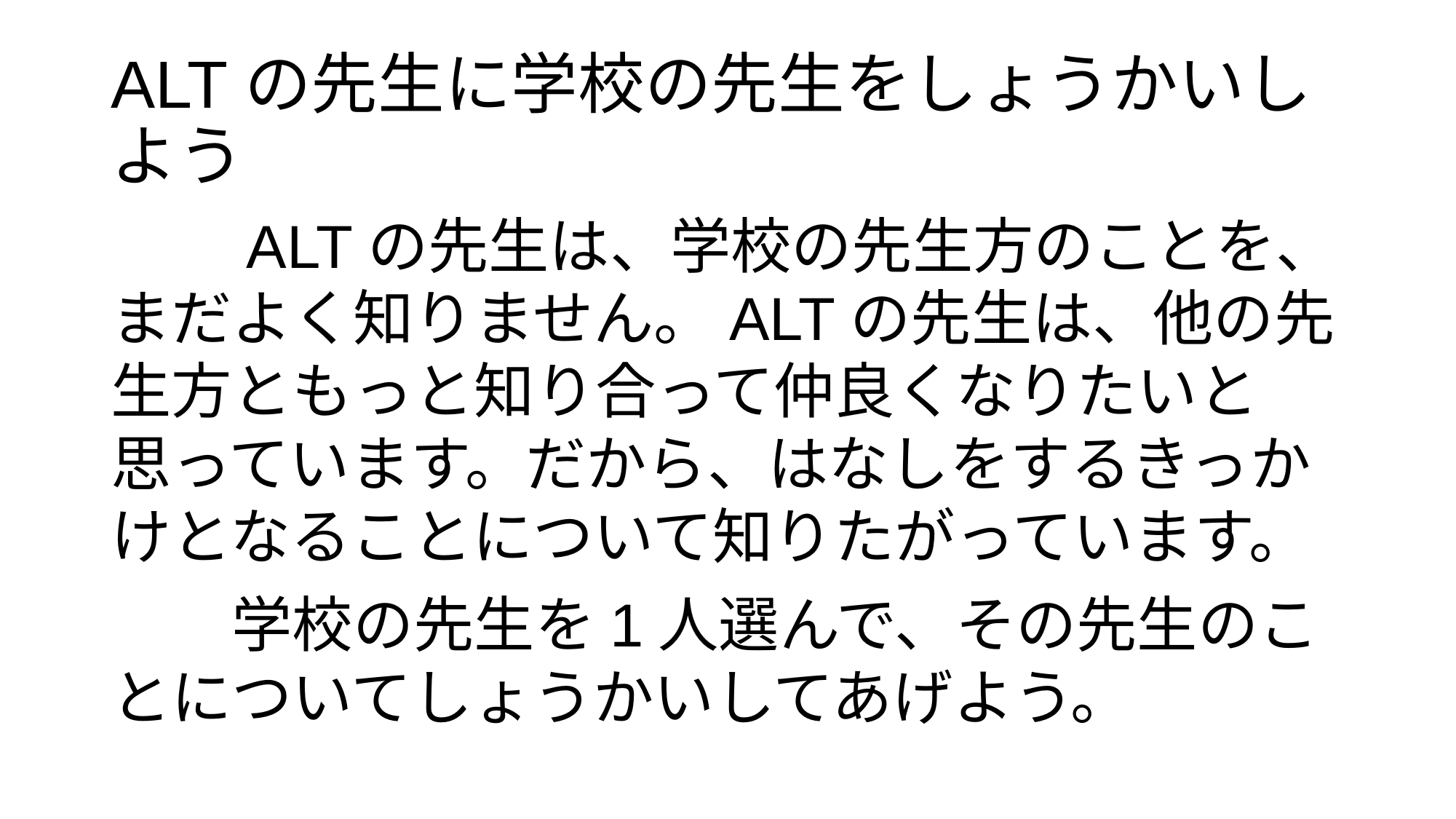

# ALTの先生に学校の先生をしょうかいしよう
　　ALTの先生は、学校の先生方のことを、まだよく知りません。ALTの先生は、他の先生方ともっと知り合って仲良くなりたいと思っています。だから、はなしをするきっかけとなることについて知りたがっています。
　　学校の先生を1人選んで、その先生のことについてしょうかいしてあげよう。